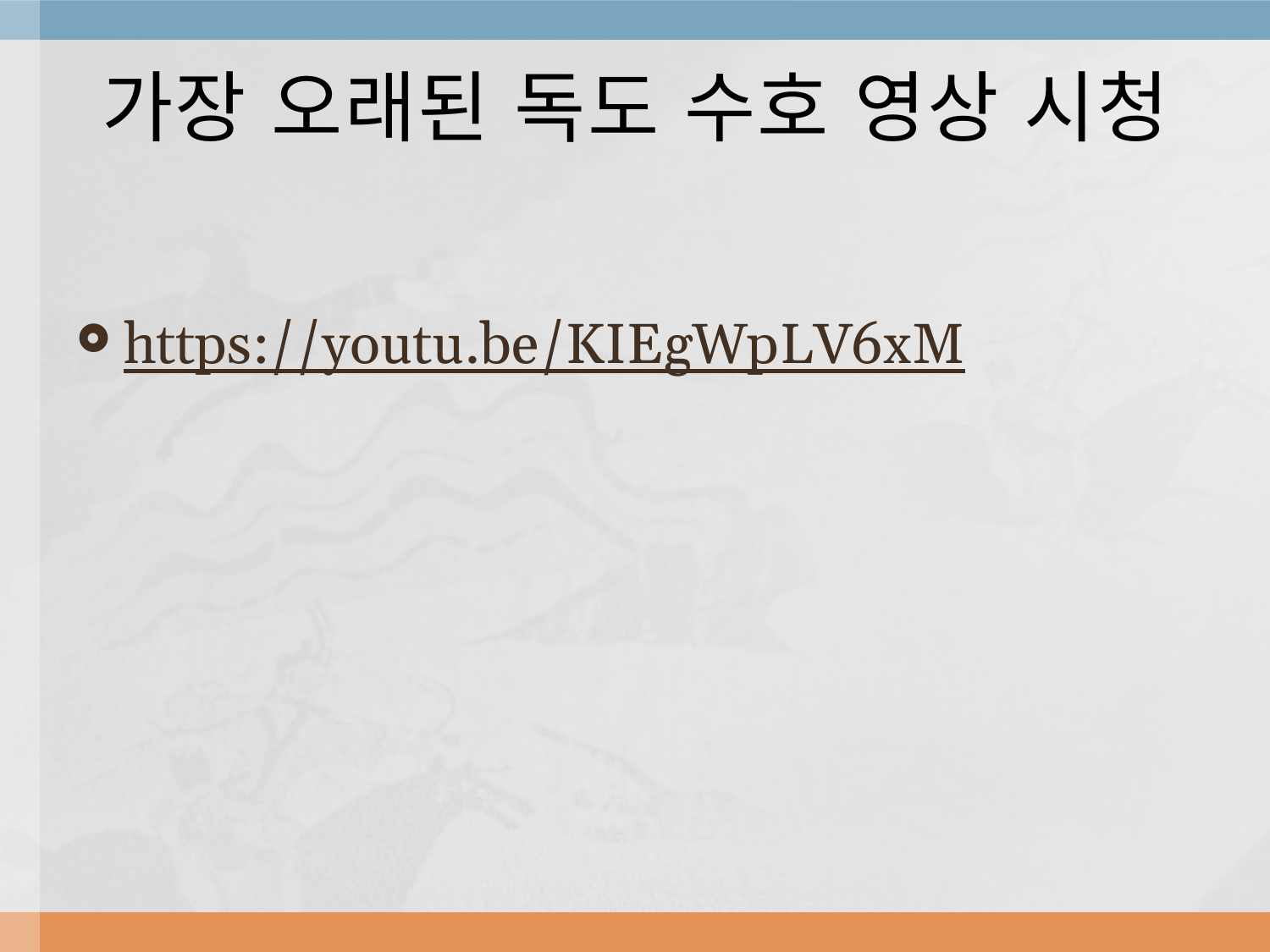

# 가장 오래된 독도 수호 영상 시청

https://youtu.be/KIEgWpLV6xM